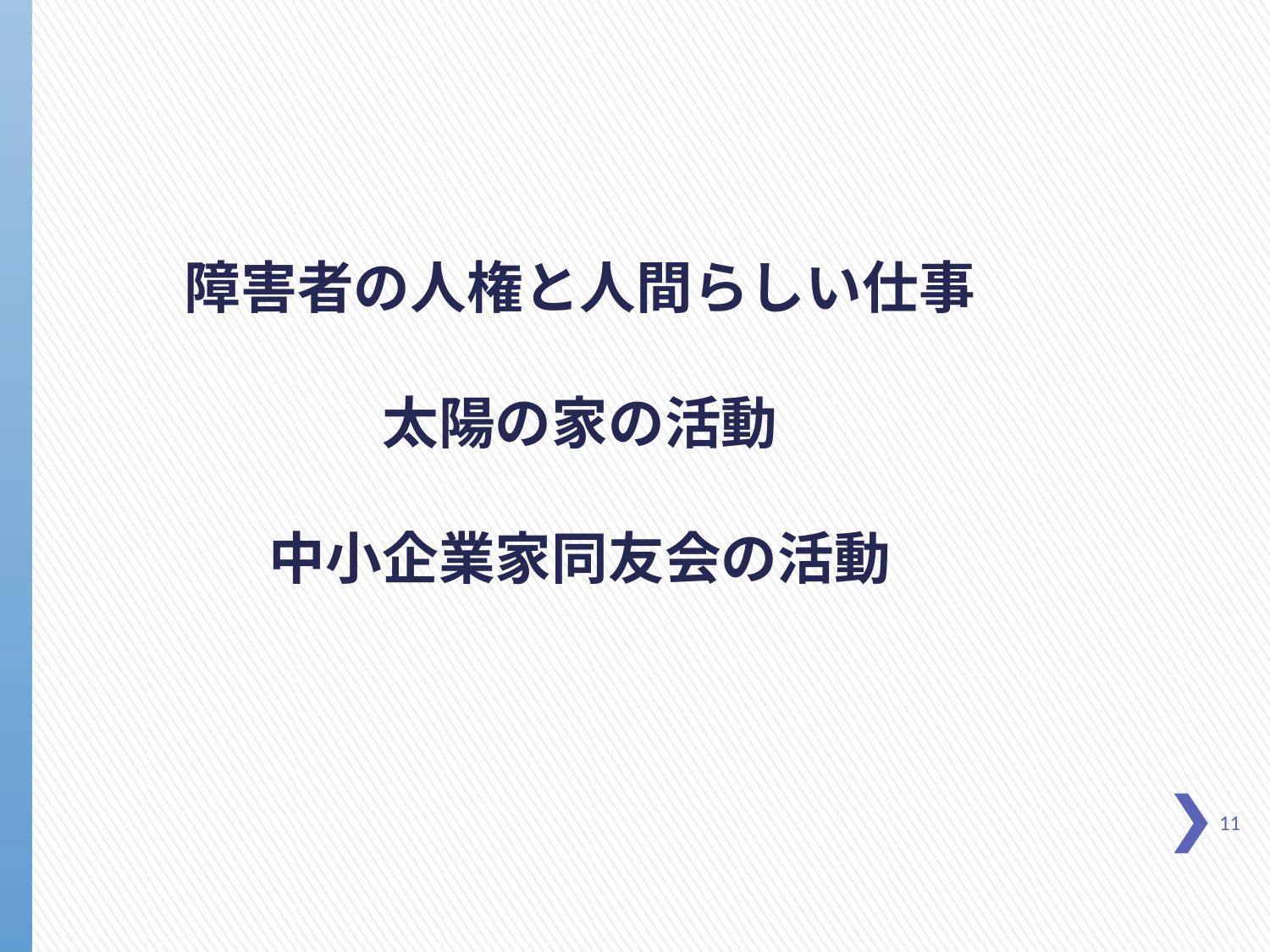

障害者の人権と人間らしい仕事

太陽の家の活動

中小企業家同友会の活動
11